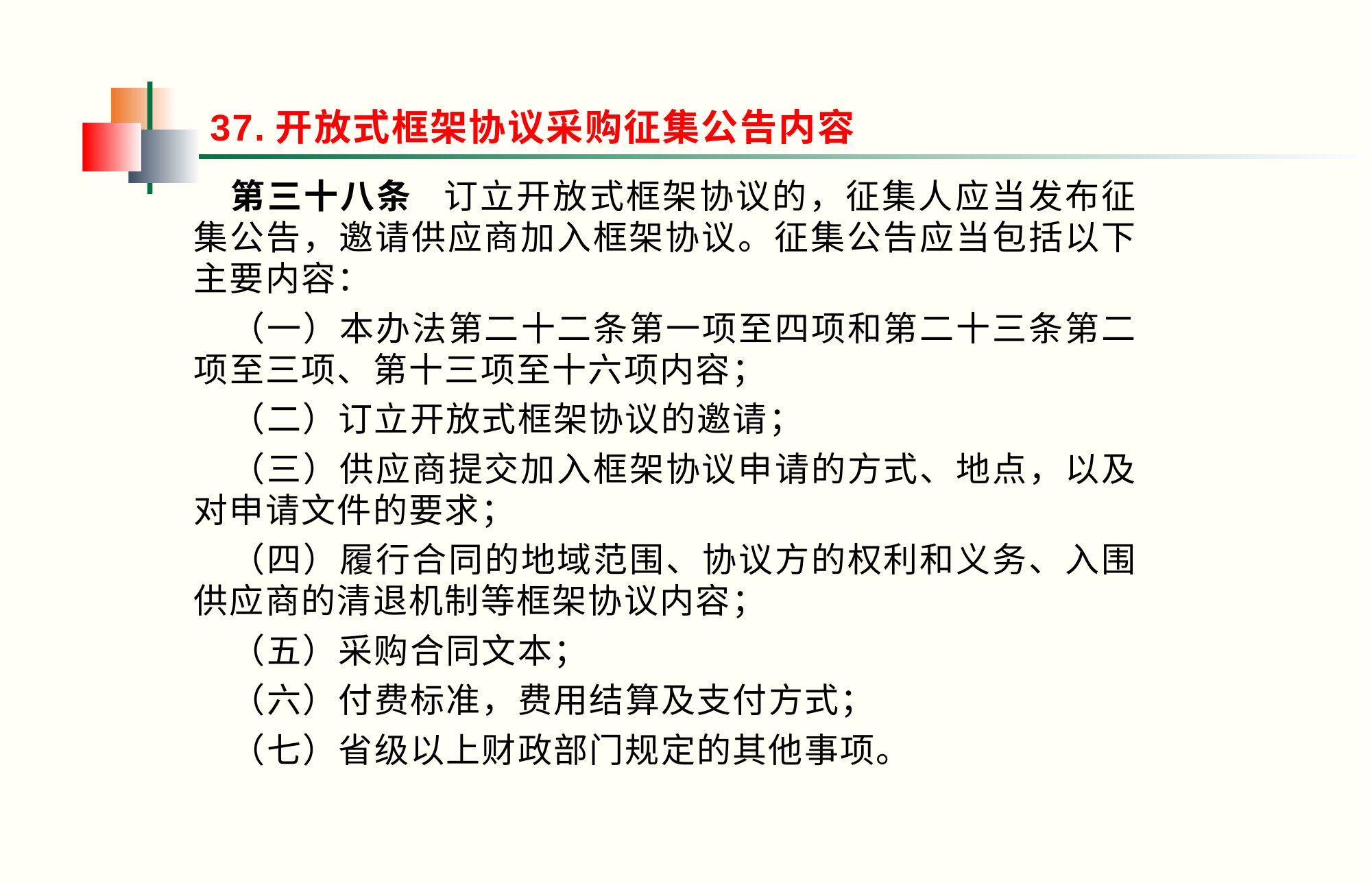

37.开放式框架协议采购征集公告内容
第三十八条   订立开放式框架协议的，征集人应当发布征集公告，邀请供应商加入框架协议。征集公告应当包括以下主要内容：
（一）本办法第二十二条第一项至四项和第二十三条第二项至三项、第十三项至十六项内容；
（二）订立开放式框架协议的邀请；
（三）供应商提交加入框架协议申请的方式、地点，以及对申请文件的要求；
（四）履行合同的地域范围、协议方的权利和义务、入围供应商的清退机制等框架协议内容；
（五）采购合同文本；
（六）付费标准，费用结算及支付方式；
（七）省级以上财政部门规定的其他事项。